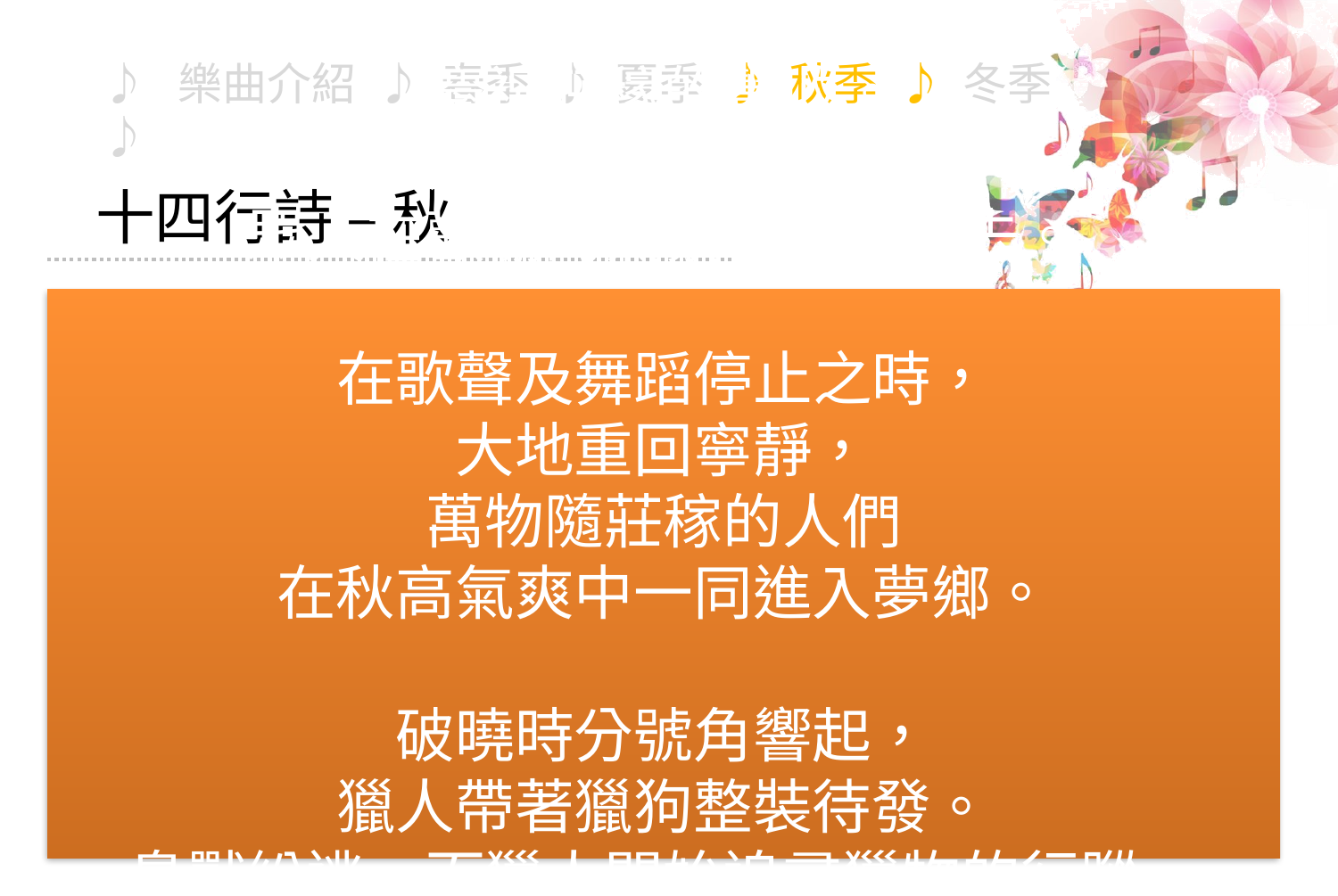

農人唱歌跳舞，
慶祝莊稼的豐收。
酒神的瓊漿玉液使
眾人在歡愉的氣氛中沉沉睡去。
在歌聲及舞蹈停止之時，
大地重回寧靜，
萬物隨莊稼的人們
在秋高氣爽中一同進入夢鄉。
破曉時分號角響起，
獵人帶著獵狗整裝待發。
鳥獸紛逃，而獵人開始追尋獵物的行蹤。
一陣槍聲劇響夾雜獵狗的狂吠之後，
動物四竄奔逃，但終奄奄一息，
不敵死神的召喚。

十四行詩 – 秋